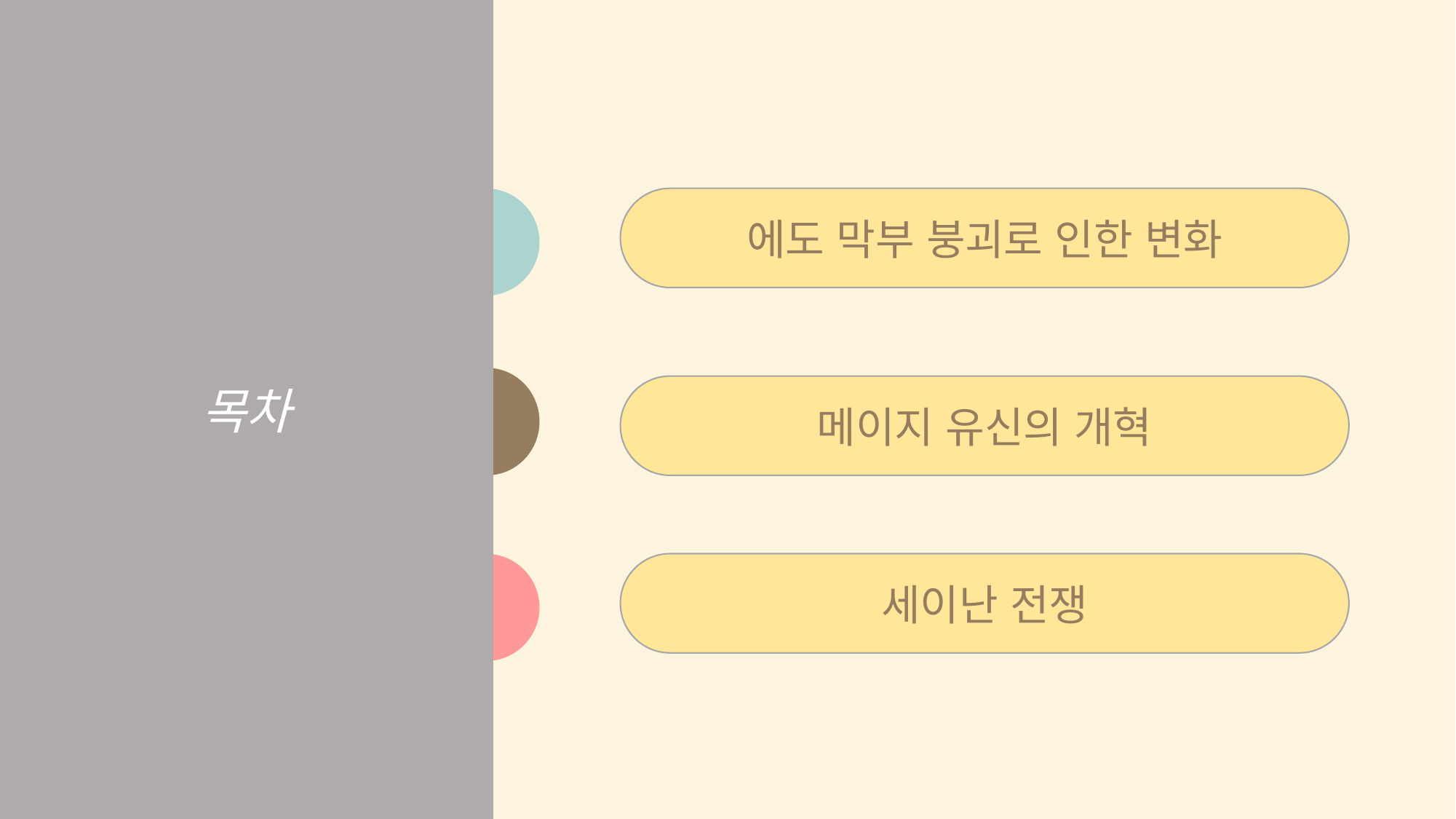

목차

에도 막부 붕괴로 인한 변화

메이지 유신의 개혁

세이난 전쟁